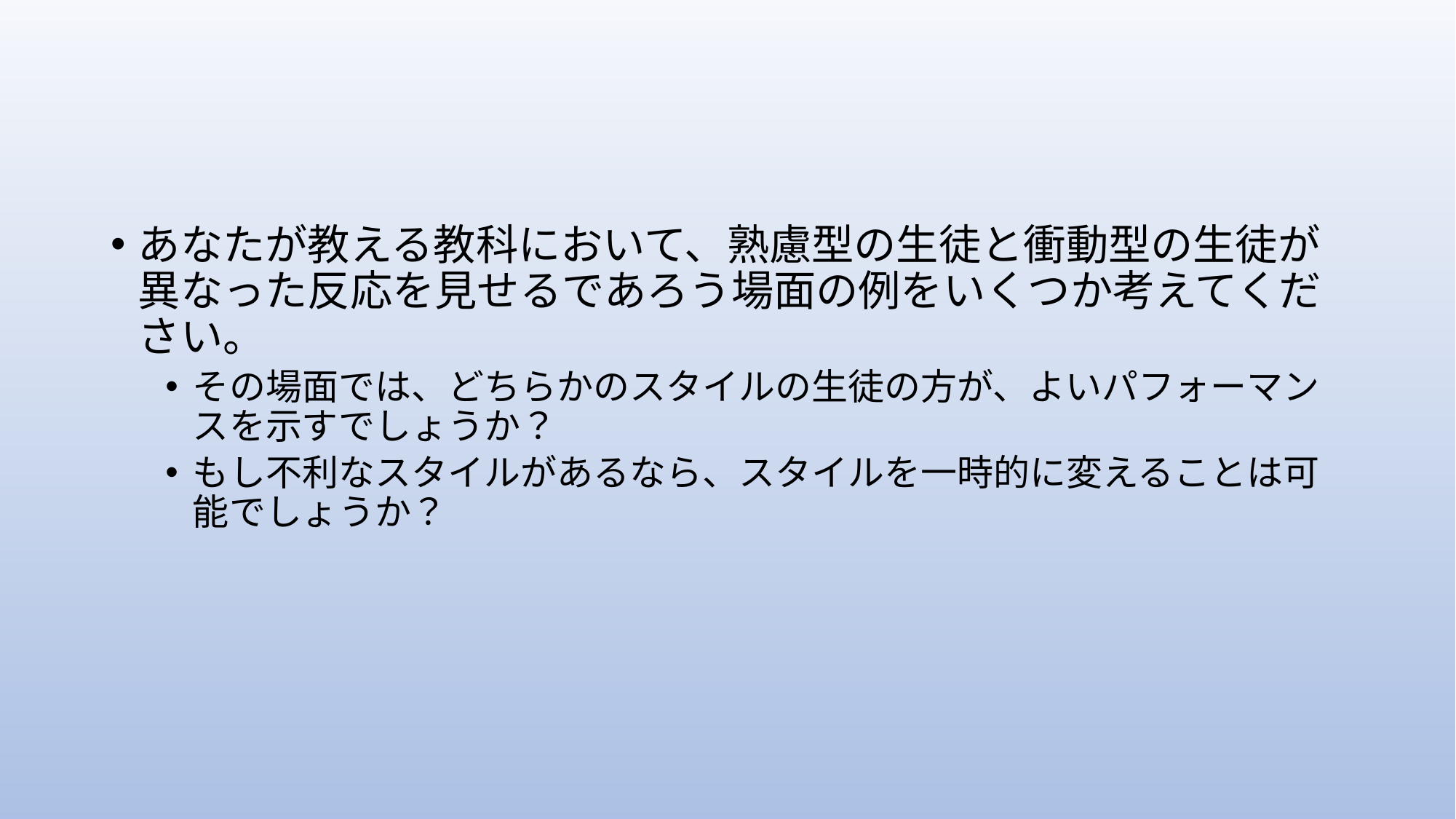

#
あなたが教える教科において、熟慮型の生徒と衝動型の生徒が異なった反応を見せるであろう場面の例をいくつか考えてください。
その場面では、どちらかのスタイルの生徒の方が、よいパフォーマンスを示すでしょうか？
もし不利なスタイルがあるなら、スタイルを一時的に変えることは可能でしょうか？